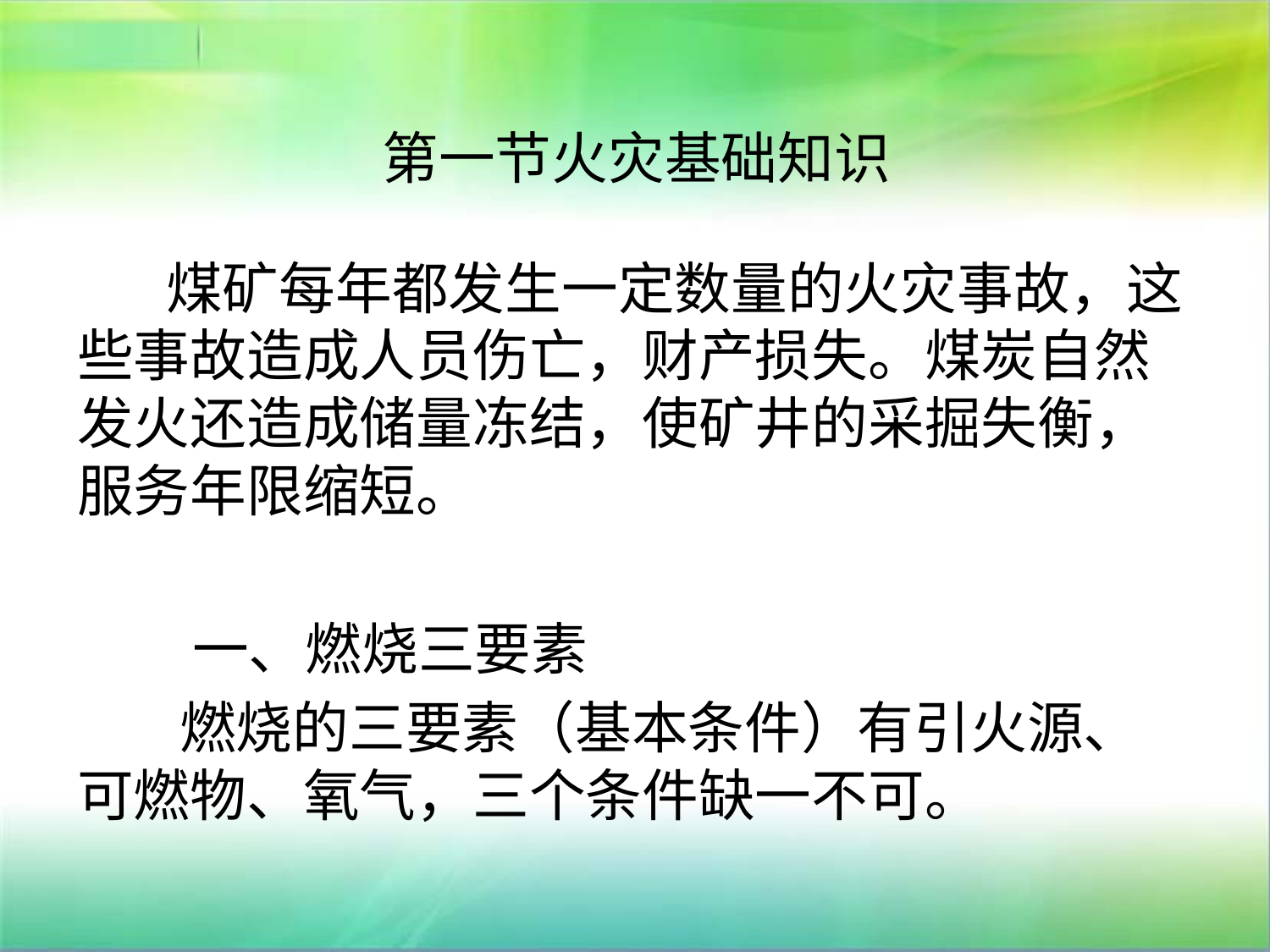

# 第一节火灾基础知识
       煤矿每年都发生一定数量的火灾事故，这些事故造成人员伤亡，财产损失。煤炭自然发火还造成储量冻结，使矿井的采掘失衡，服务年限缩短。

        一、燃烧三要素
       燃烧的三要素（基本条件）有引火源、可燃物、氧气，三个条件缺一不可。